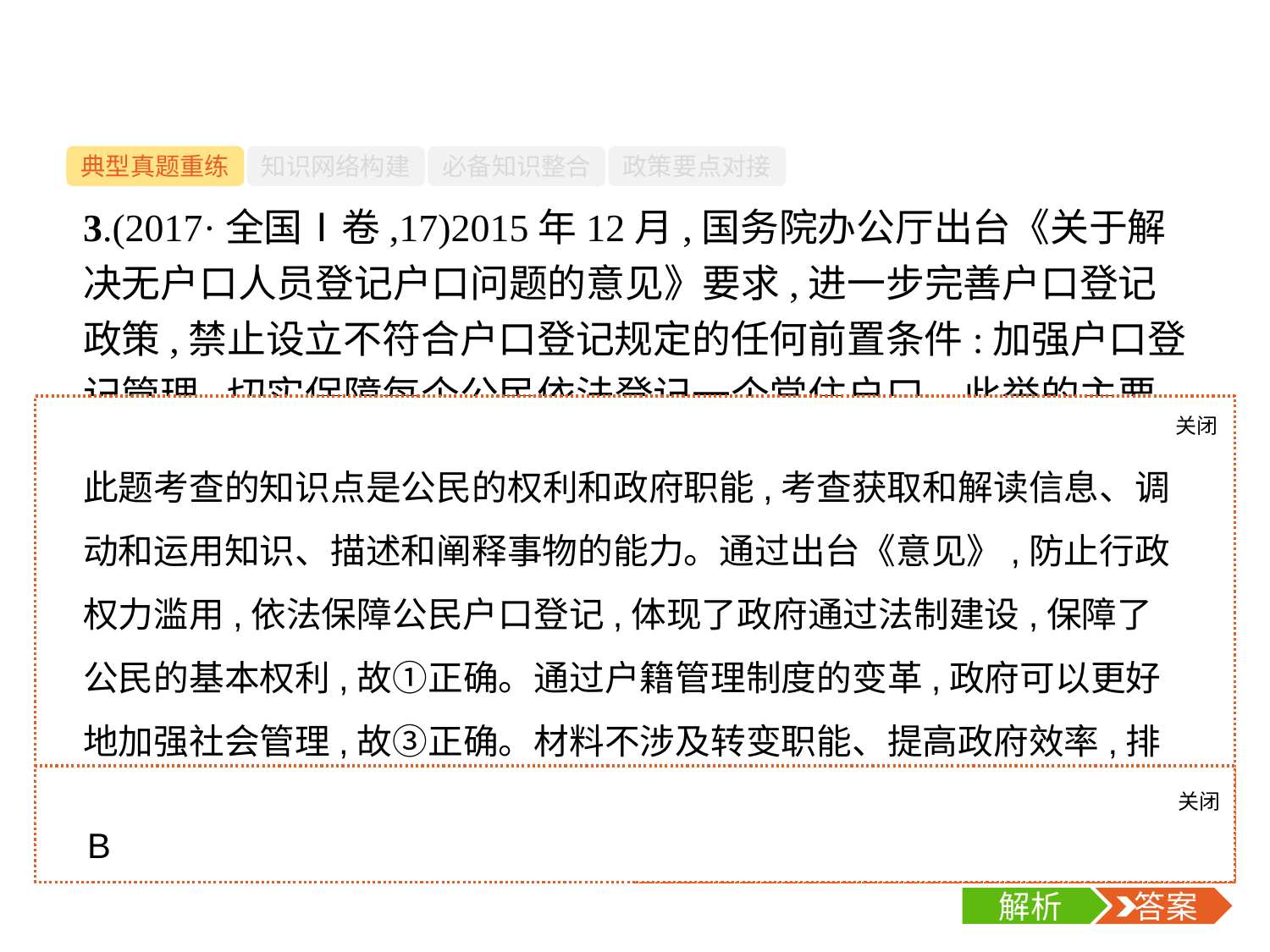

-4-
典型真题重练
知识网络构建
必备知识整合
政策要点对接
3.(2017·全国Ⅰ卷,17)2015年12月,国务院办公厅出台《关于解决无户口人员登记户口问题的意见》要求,进一步完善户口登记政策,禁止设立不符合户口登记规定的任何前置条件:加强户口登记管理,切实保障每个公民依法登记一个常住户口。此举的主要目的在于(　　)
①推进法治建设,保障公民基本权利　②转变政府职能,提高服务效率　③完善户籍制度,提高社会管理水平　④缩小城乡差别,提高人口素质
A.①②	B.①③
C.②④	D.③④

关闭
解析

此题考查的知识点是公民的权利和政府职能,考查获取和解读信息、调动和运用知识、描述和阐释事物的能力。通过出台《意见》,防止行政权力滥用,依法保障公民户口登记,体现了政府通过法制建设,保障了公民的基本权利,故①正确。通过户籍管理制度的变革,政府可以更好地加强社会管理,故③正确。材料不涉及转变职能、提高政府效率,排除②。户籍依法登记与缩小城乡收入差距无关,排除④。

关闭
解析
  答案

B
解析
  答案